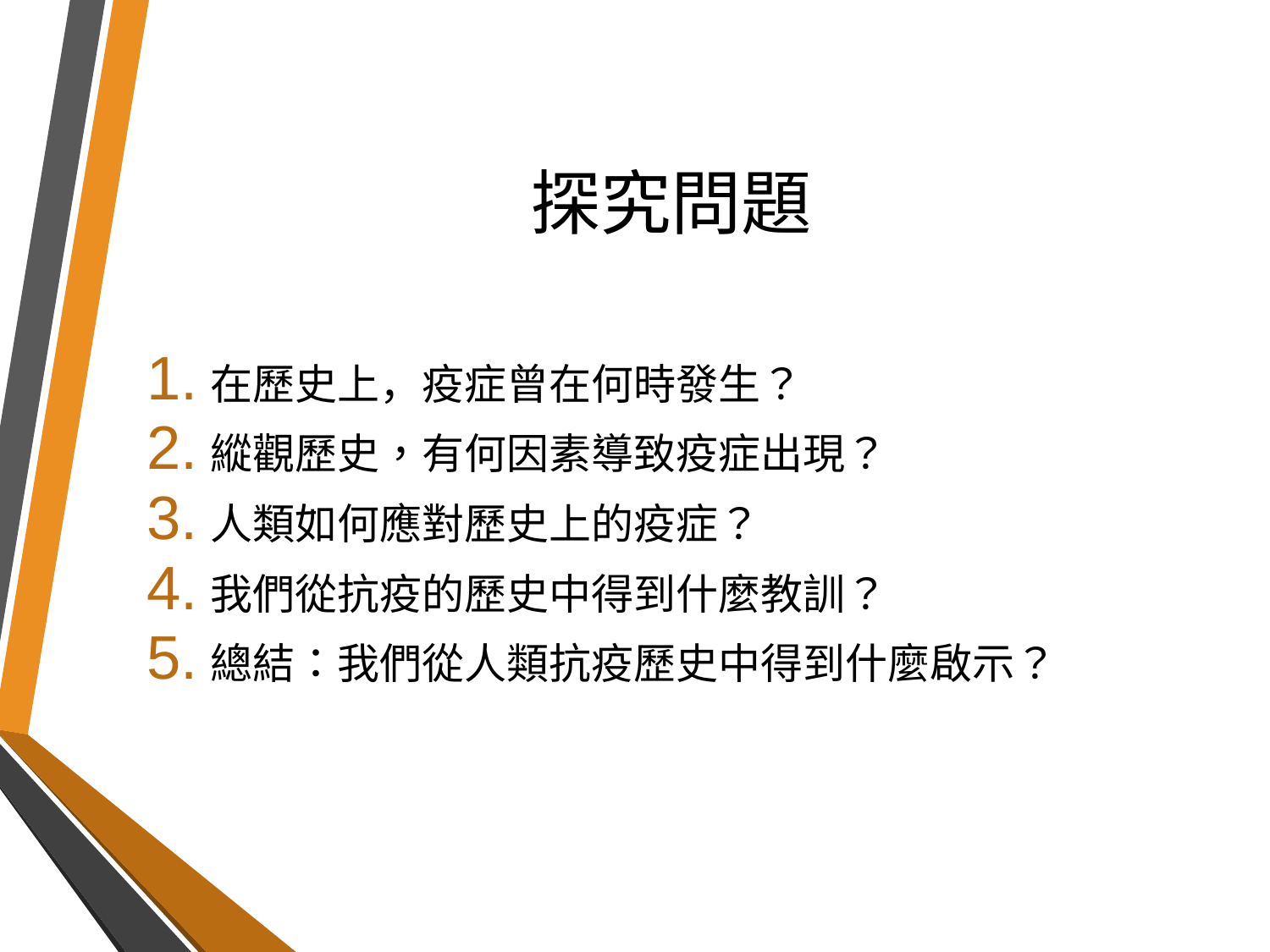

# 探究問題
在歷史上，疫症曾在何時發生？
縱觀歷史，有何因素導致疫症出現？
人類如何應對歷史上的疫症？
我們從抗疫的歷史中得到什麼教訓？
總結：我們從人類抗疫歷史中得到什麼啟示？